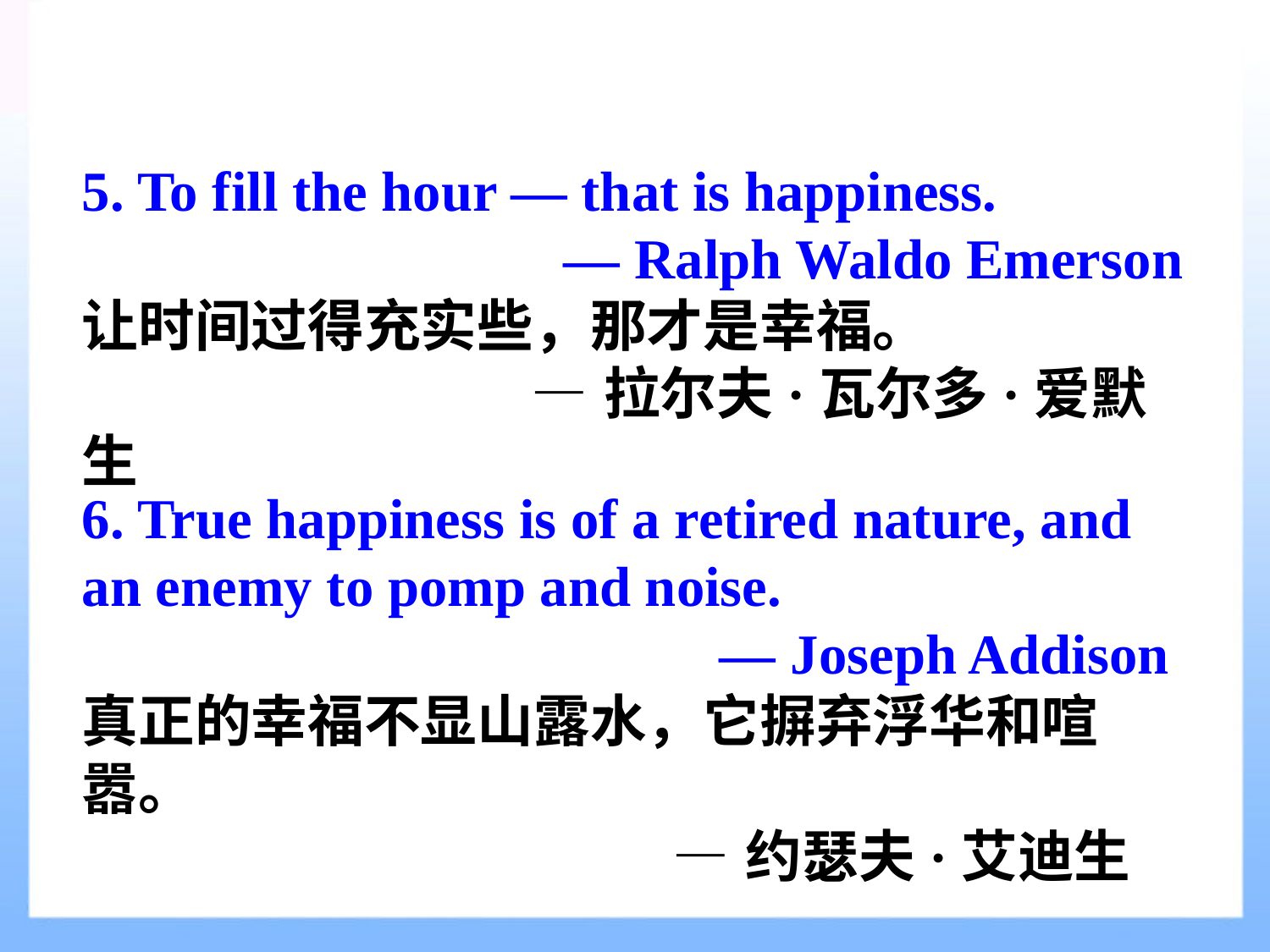

5. To fill the hour — that is happiness.
                                  — Ralph Waldo Emerson
让时间过得充实些，那才是幸福。
                                   —拉尔夫·瓦尔多·爱默生
6. True happiness is of a retired nature, and an enemy to pomp and noise.
                                             — Joseph Addison
真正的幸福不显山露水，它摒弃浮华和喧嚣。
                                              —约瑟夫·艾迪生